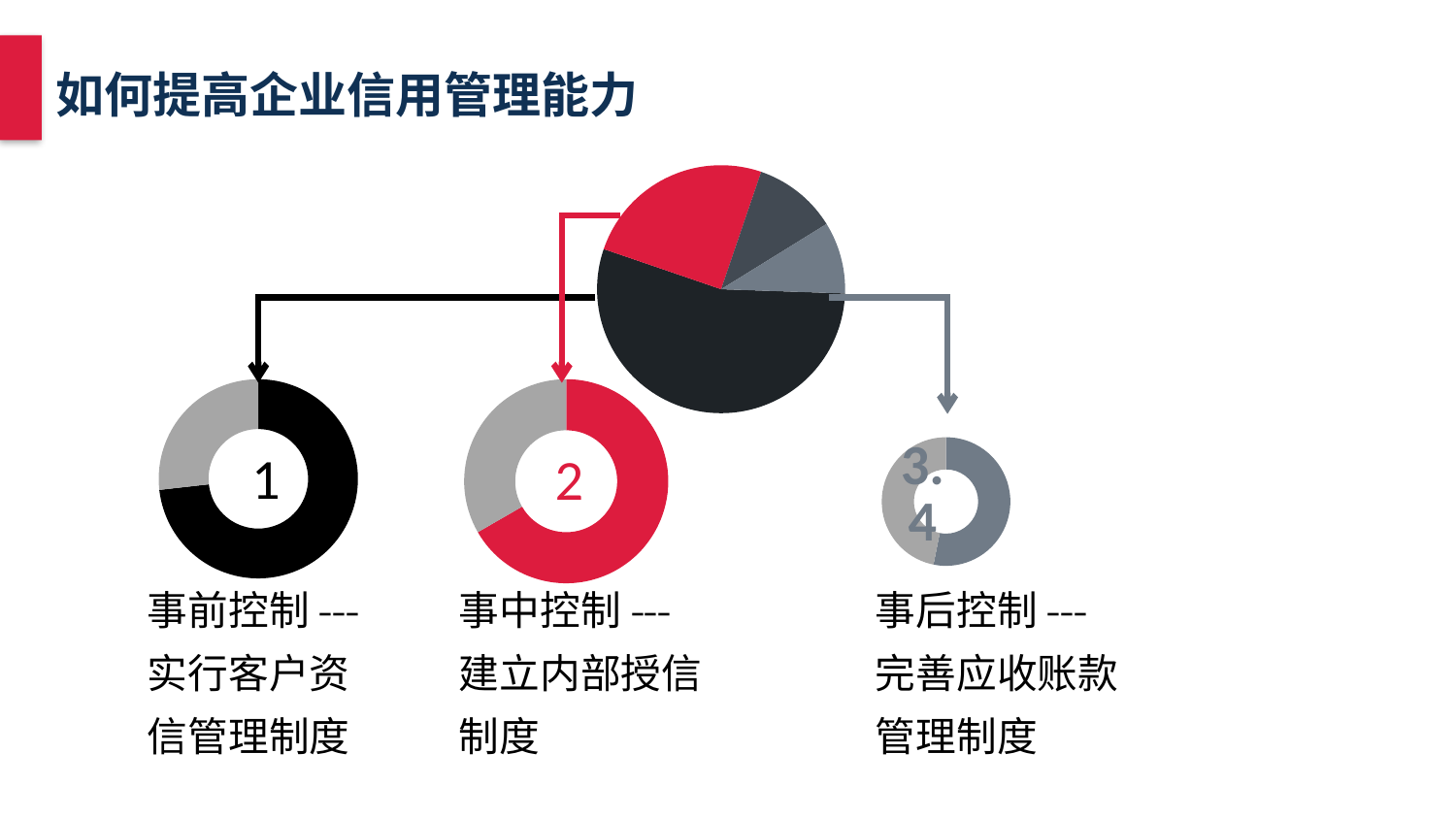

如何提高企业信用管理能力

### Chart

| Category | 销售额 |
|---|---|
| 第一季度 | 7.0 |
| 第二季度 | 3.2 |
| 第三季度 | 1.4 |
| 第四季度 | 1.2 |

### Chart

| Category | 列1 |
|---|---|
|  | 8.2 |
|  | 3.0 |

### Chart

| Category | 列1 |
|---|---|
|  | 6.0 |
|  | 3.0 |

### Chart

| Category |
|---|

### Chart

| Category | 列1 |
|---|---|
|  | 3.4 |
|  | 3.0 |
事中控制---
建立内部授信制度
事前控制---实行客户资信管理制度
事后控制---
完善应收账款管理制度